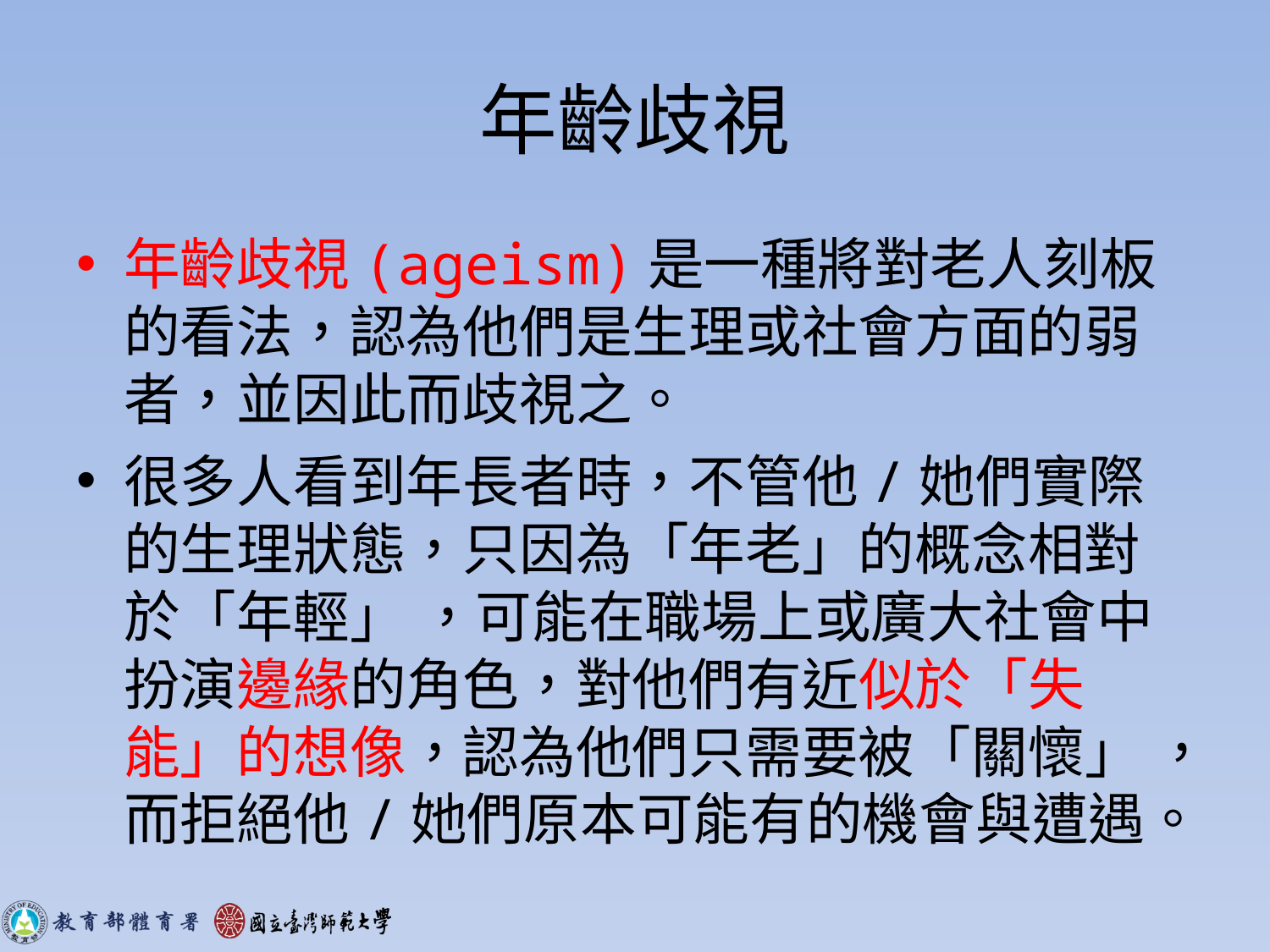

# 年齡歧視
年齡歧視(ageism)是一種將對老人刻板的看法，認為他們是生理或社會方面的弱者，並因此而歧視之。
很多人看到年長者時，不管他/她們實際的生理狀態，只因為「年老」的概念相對於「年輕」 ，可能在職場上或廣大社會中扮演邊緣的角色，對他們有近似於「失能」的想像，認為他們只需要被「關懷」 ，而拒絕他/她們原本可能有的機會與遭遇。